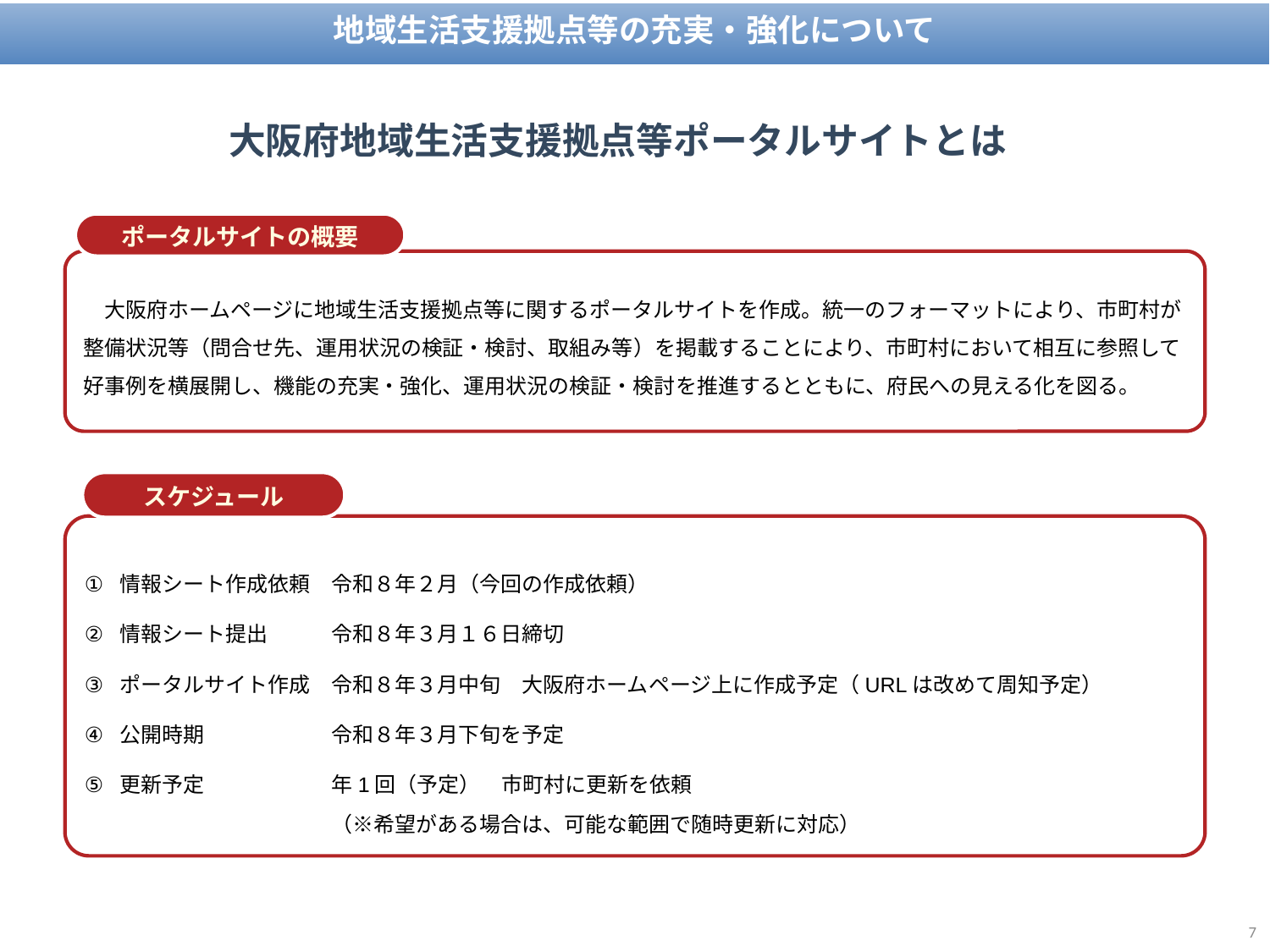

地域生活支援拠点等の充実・強化について
# 大阪府地域生活支援拠点等ポータルサイトとは
ポータルサイトの概要
　大阪府ホームページに地域生活支援拠点等に関するポータルサイトを作成。統一のフォーマットにより、市町村が整備状況等（問合せ先、運用状況の検証・検討、取組み等）を掲載することにより、市町村において相互に参照して好事例を横展開し、機能の充実・強化、運用状況の検証・検討を推進するとともに、府民への見える化を図る。
スケジュール

情報シート作成依頼　令和８年２月（今回の作成依頼）
情報シート提出　　　令和８年３月１６日締切
ポータルサイト作成　令和８年３月中旬　大阪府ホームページ上に作成予定（URLは改めて周知予定）
公開時期　　　　　　令和８年３月下旬を予定
更新予定　　　　　　年1回（予定）　市町村に更新を依頼
　　　　　　　　　　（※希望がある場合は、可能な範囲で随時更新に対応）
7